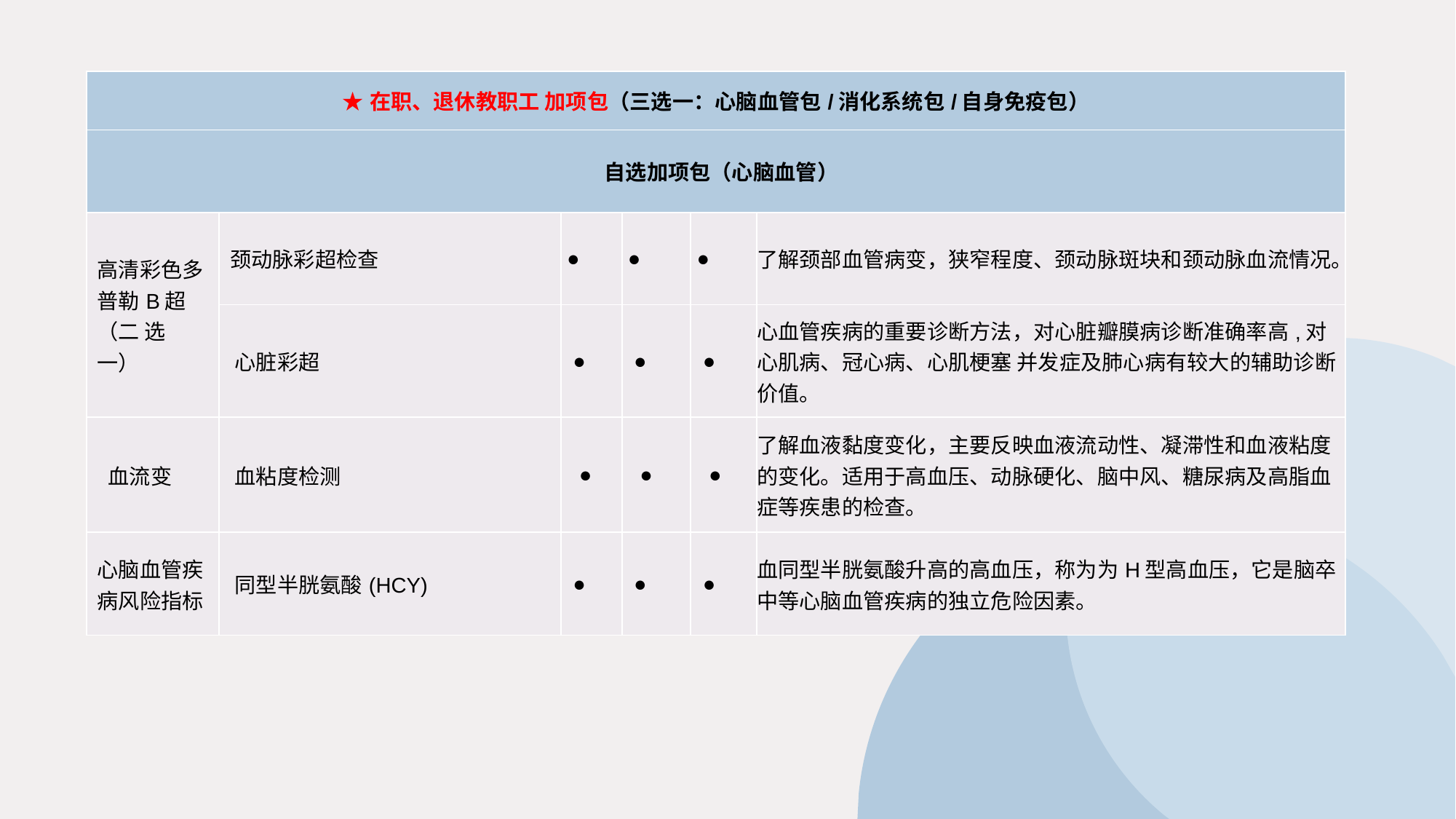

| ★在职、退休教职工 加项包（三选一：心脑血管包/消化系统包/自身免疫包） |  |  |  |  |  |
| --- | --- | --- | --- | --- | --- |
| 自选加项包（心脑血管） |  |  |  |  |  |
| 高清彩色多普勒B超（二 选一） | 颈动脉彩超检查 | ● | ● | ● | 了解颈部血管病变，狭窄程度、颈动脉斑块和颈动脉血流情况。 |
|  | 心脏彩超 | ● | ● | ● | 心血管疾病的重要诊断方法，对心脏瓣膜病诊断准确率高,对心肌病、冠心病、心肌梗塞 并发症及肺心病有较大的辅助诊断价值。 |
| 血流变 | 血粘度检测 | ● | ● | ● | 了解血液黏度变化，主要反映血液流动性、凝滞性和血液粘度的变化。适用于高血压、动脉硬化、脑中风、糖尿病及高脂血症等疾患的检查。 |
| 心脑血管疾病风险指标 | 同型半胱氨酸(HCY) | ● | ● | ● | 血同型半胱氨酸升高的高血压，称为为H型高血压，它是脑卒中等心脑血管疾病的独立危险因素。 |